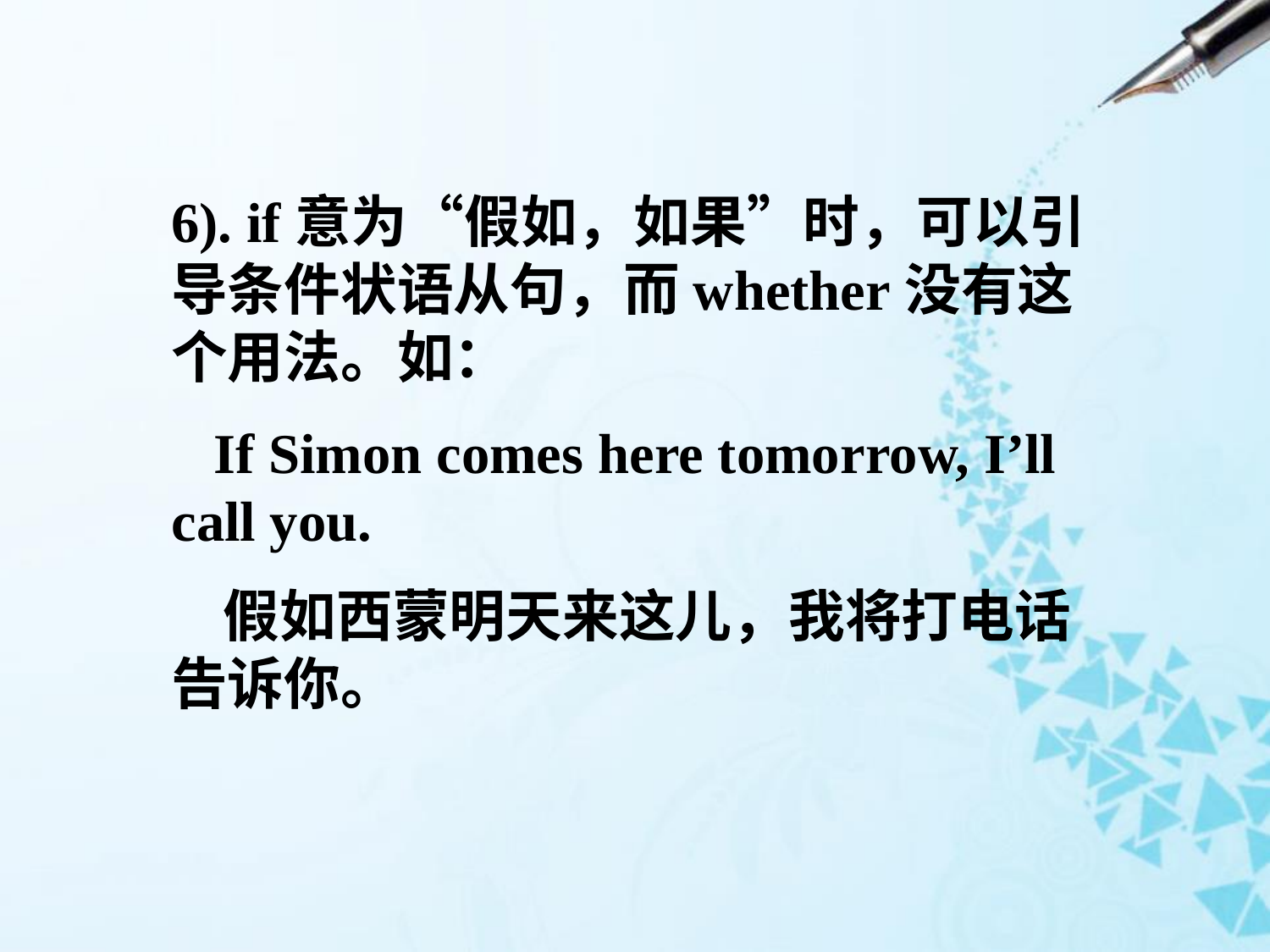

6). if意为“假如，如果”时，可以引导条件状语从句，而whether没有这个用法。如：
   If Simon comes here tomorrow, I’ll call you.
   假如西蒙明天来这儿，我将打电话告诉你。